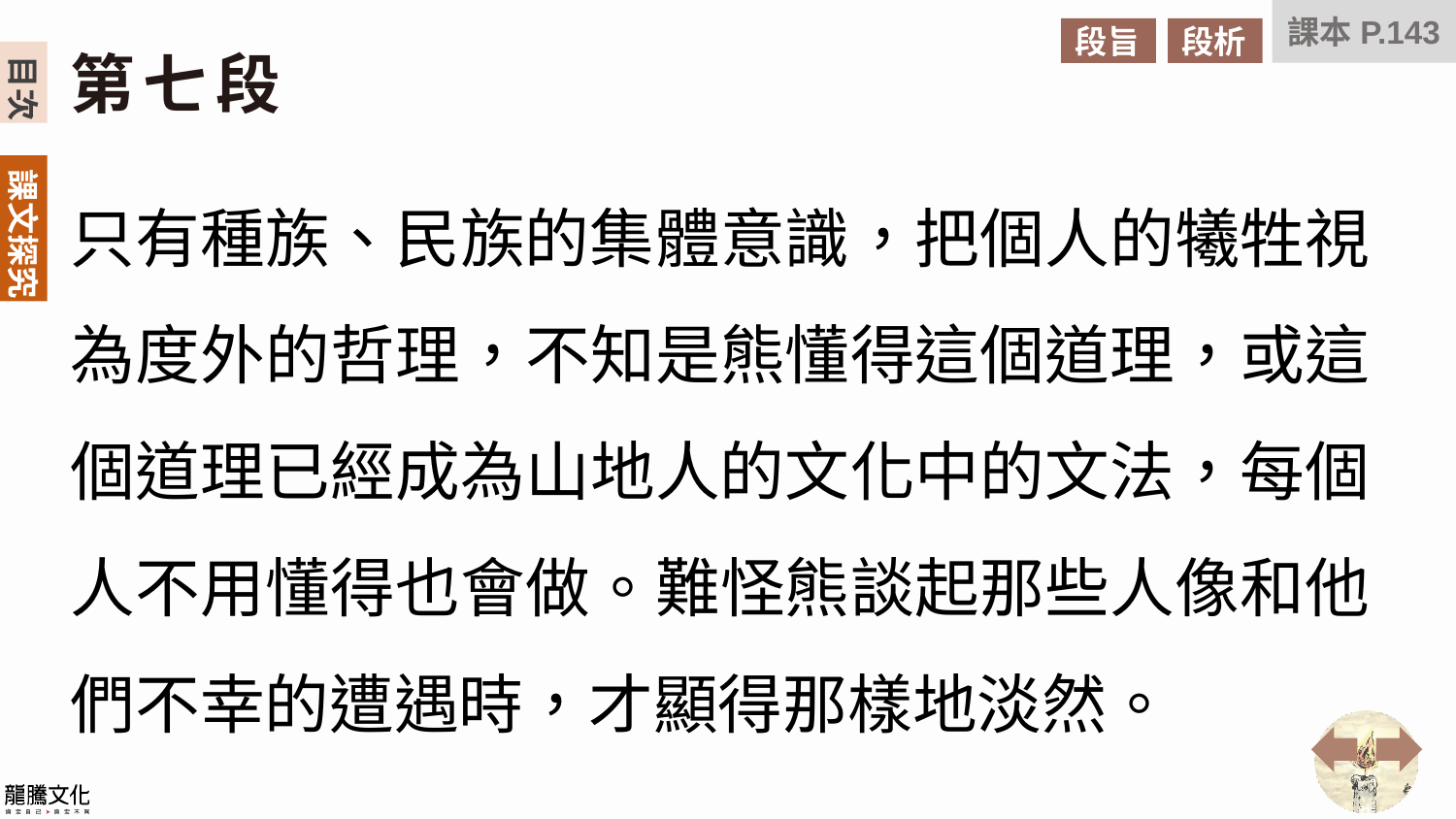

課本P.143
段旨
段析
第七段
只有種族、民族的集體意識，把個人的犧牲視為度外的哲理，不知是熊懂得這個道理，或這個道理已經成為山地人的文化中的文法，每個人不用懂得也會做。難怪熊談起那些人像和他們不幸的遭遇時，才顯得那樣地淡然。